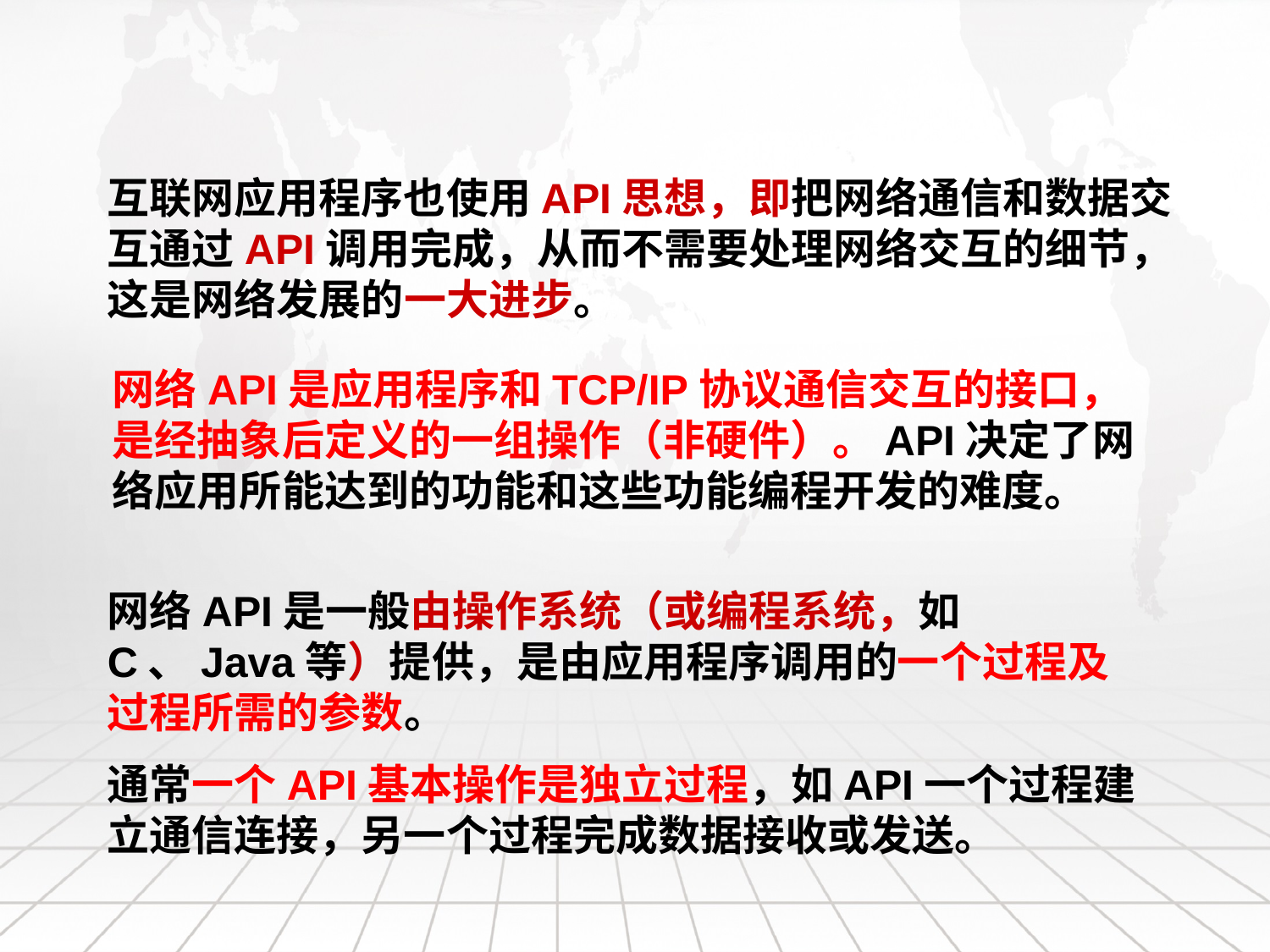

互联网应用程序也使用API思想，即把网络通信和数据交互通过API调用完成，从而不需要处理网络交互的细节，这是网络发展的一大进步。
网络API是应用程序和TCP/IP协议通信交互的接口，是经抽象后定义的一组操作（非硬件）。API决定了网络应用所能达到的功能和这些功能编程开发的难度。
网络API是一般由操作系统（或编程系统，如C、Java等）提供，是由应用程序调用的一个过程及过程所需的参数。
通常一个API基本操作是独立过程，如API一个过程建立通信连接，另一个过程完成数据接收或发送。